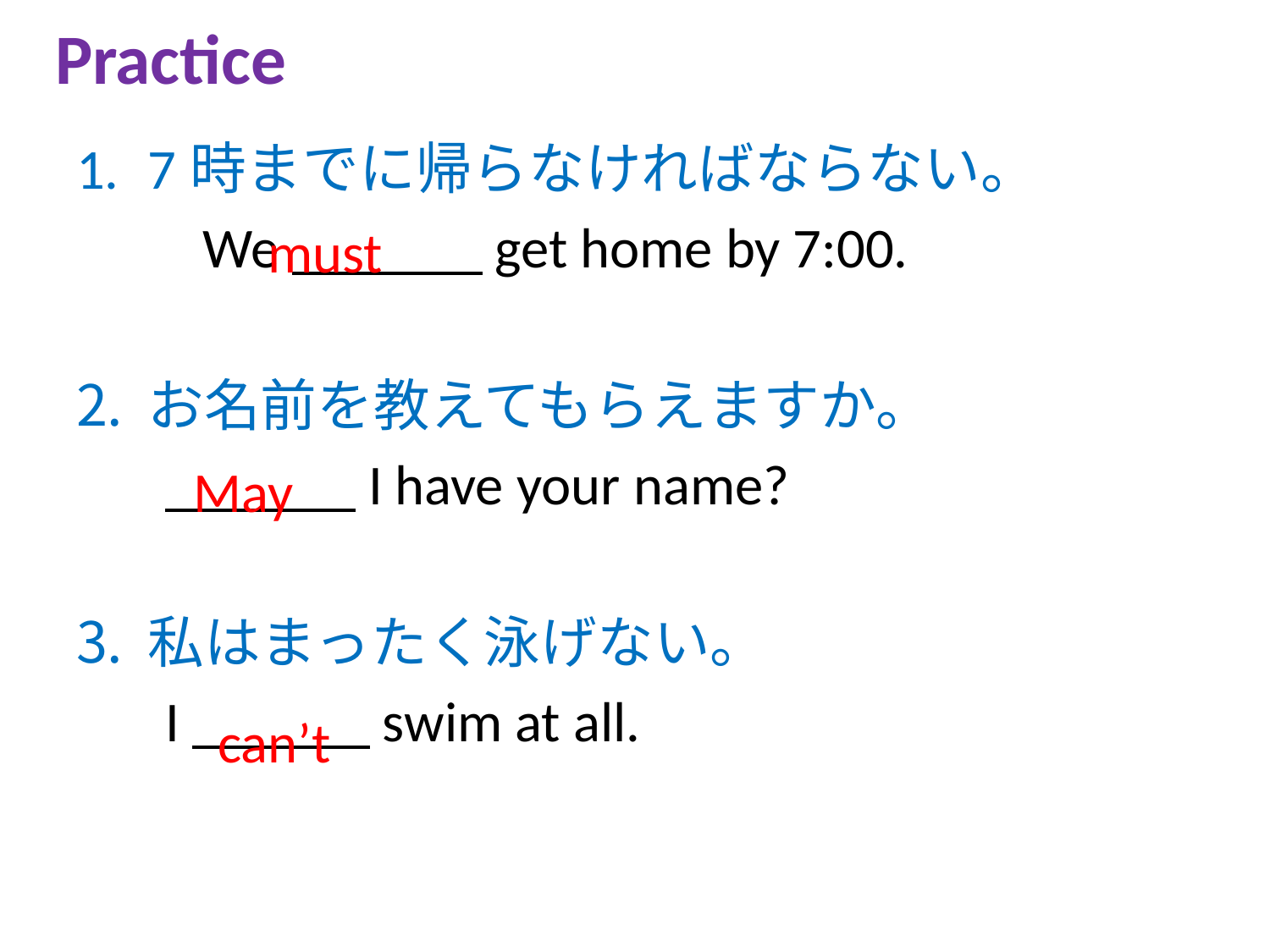

Practice
7時までに帰らなければならない。
　　We                 get home by 7:00.

お名前を教えてもらえますか。
                       I have your name?

私はまったく泳げない。
       I                swim at all.
must
May
can’t